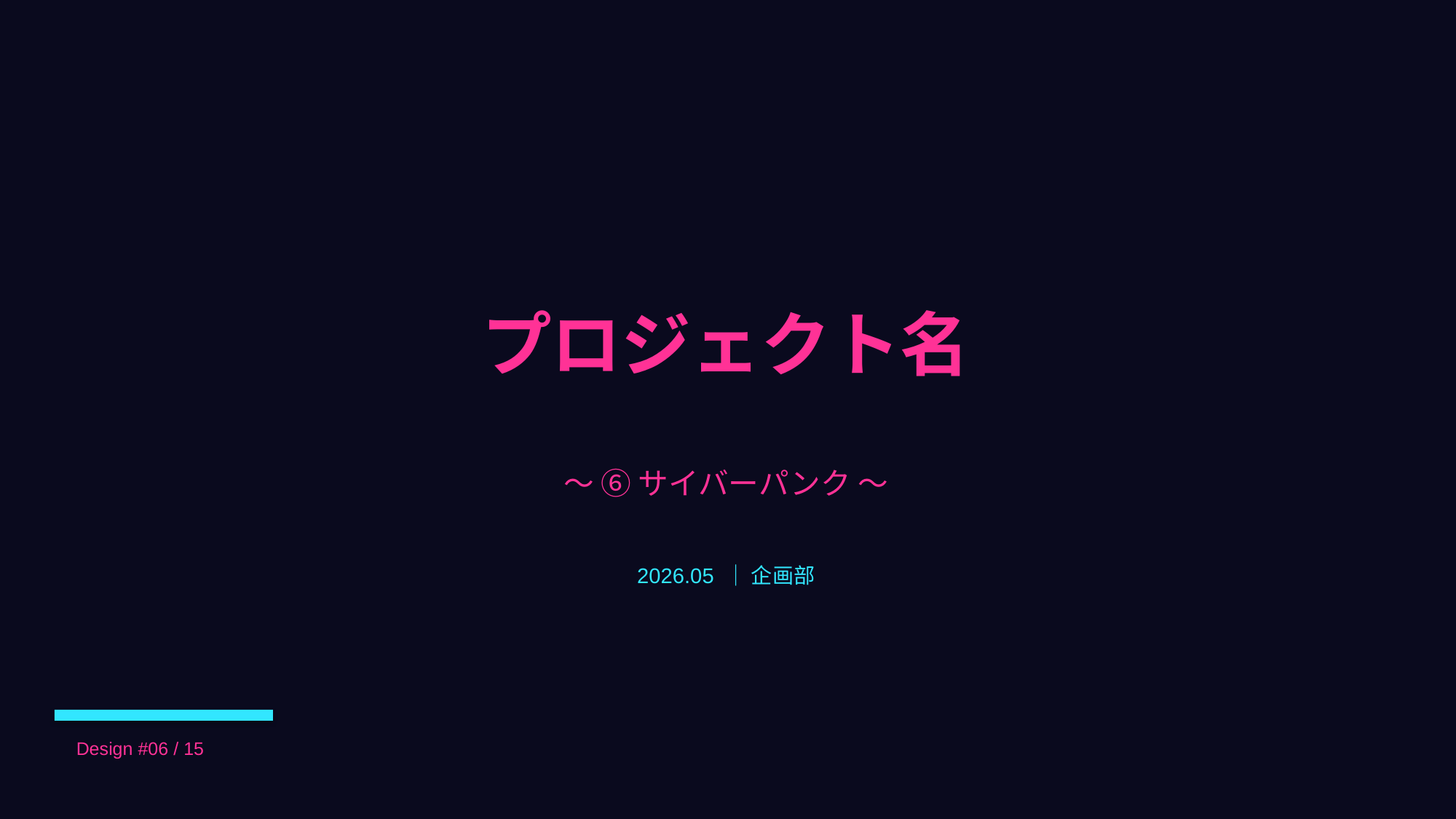

プロジェクト名
〜 ⑥ サイバーパンク 〜
2026.05 ｜ 企画部

Design #06 / 15